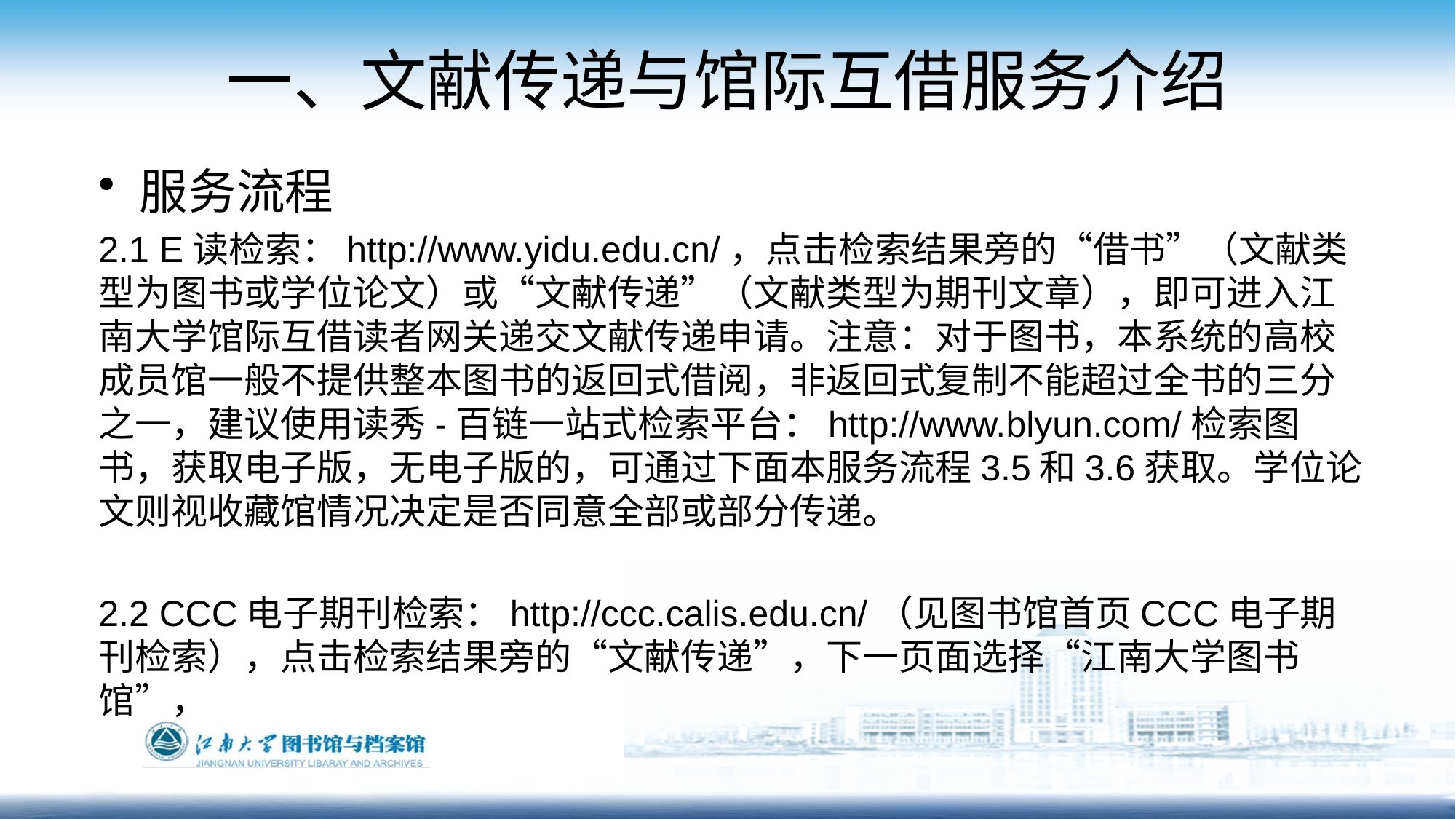

# 一、文献传递与馆际互借服务介绍
服务流程
2.1 E读检索：http://www.yidu.edu.cn/，点击检索结果旁的“借书”（文献类型为图书或学位论文）或“文献传递”（文献类型为期刊文章），即可进入江南大学馆际互借读者网关递交文献传递申请。注意：对于图书，本系统的高校成员馆一般不提供整本图书的返回式借阅，非返回式复制不能超过全书的三分之一，建议使用读秀-百链一站式检索平台：http://www.blyun.com/检索图书，获取电子版，无电子版的，可通过下面本服务流程3.5和3.6获取。学位论文则视收藏馆情况决定是否同意全部或部分传递。

2.2 CCC电子期刊检索：http://ccc.calis.edu.cn/（见图书馆首页CCC电子期刊检索），点击检索结果旁的“文献传递”，下一页面选择“江南大学图书馆”，